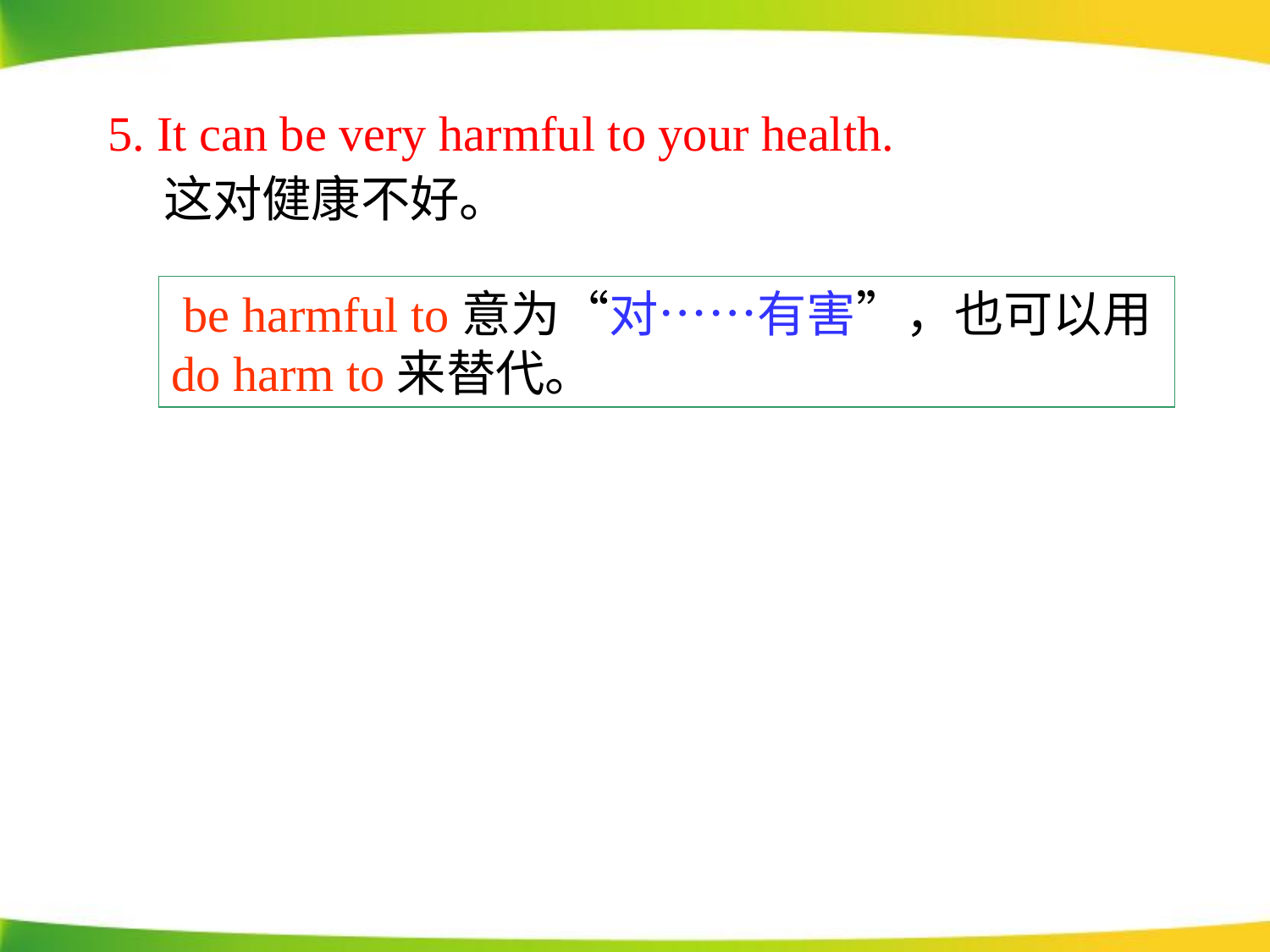

5. It can be very harmful to your health.
    这对健康不好。
 be harmful to意为“对……有害”，也可以用do harm to来替代。